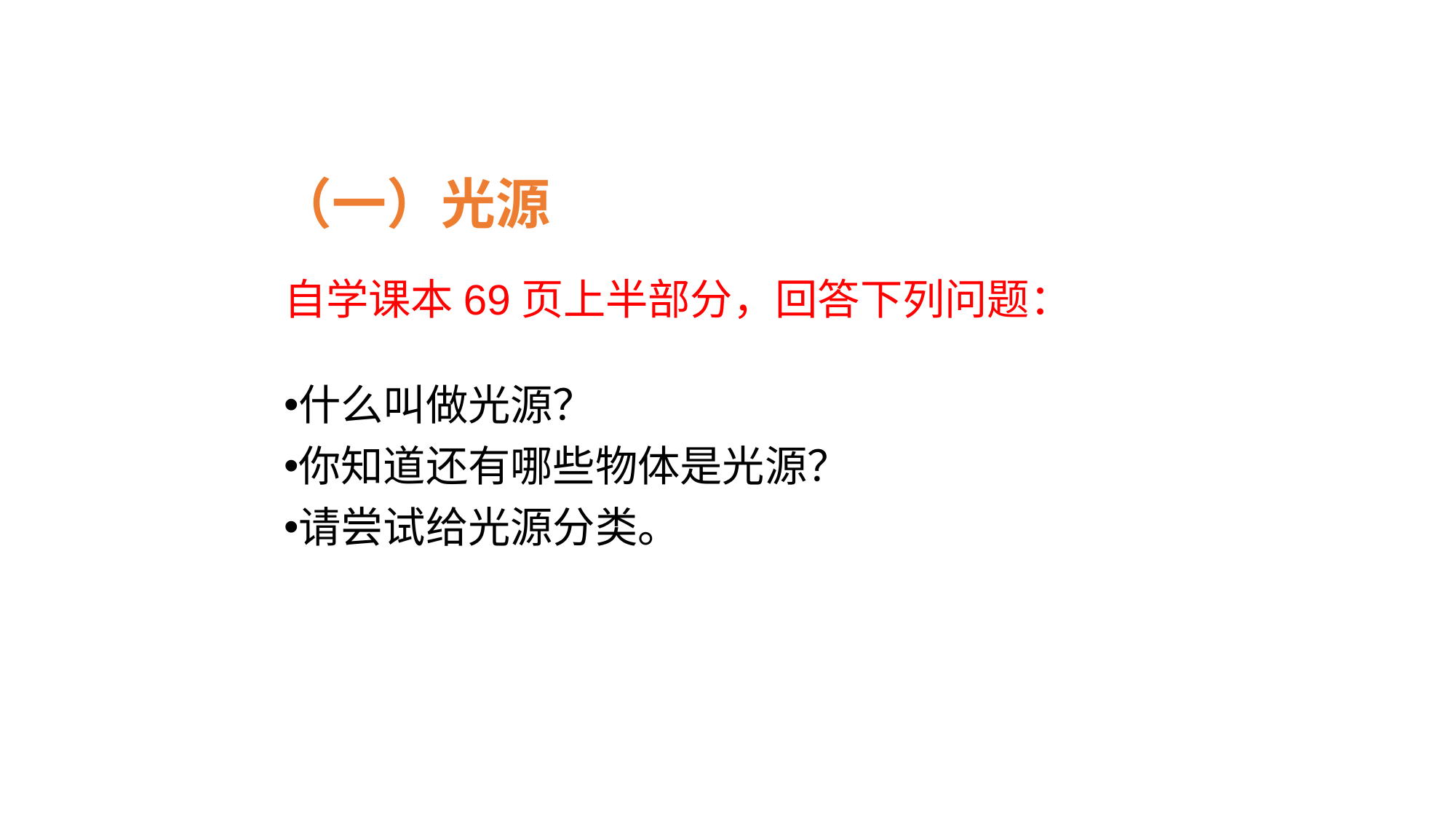

#
（一）光源
自学课本69页上半部分，回答下列问题：

什么叫做光源？
你知道还有哪些物体是光源？
请尝试给光源分类。